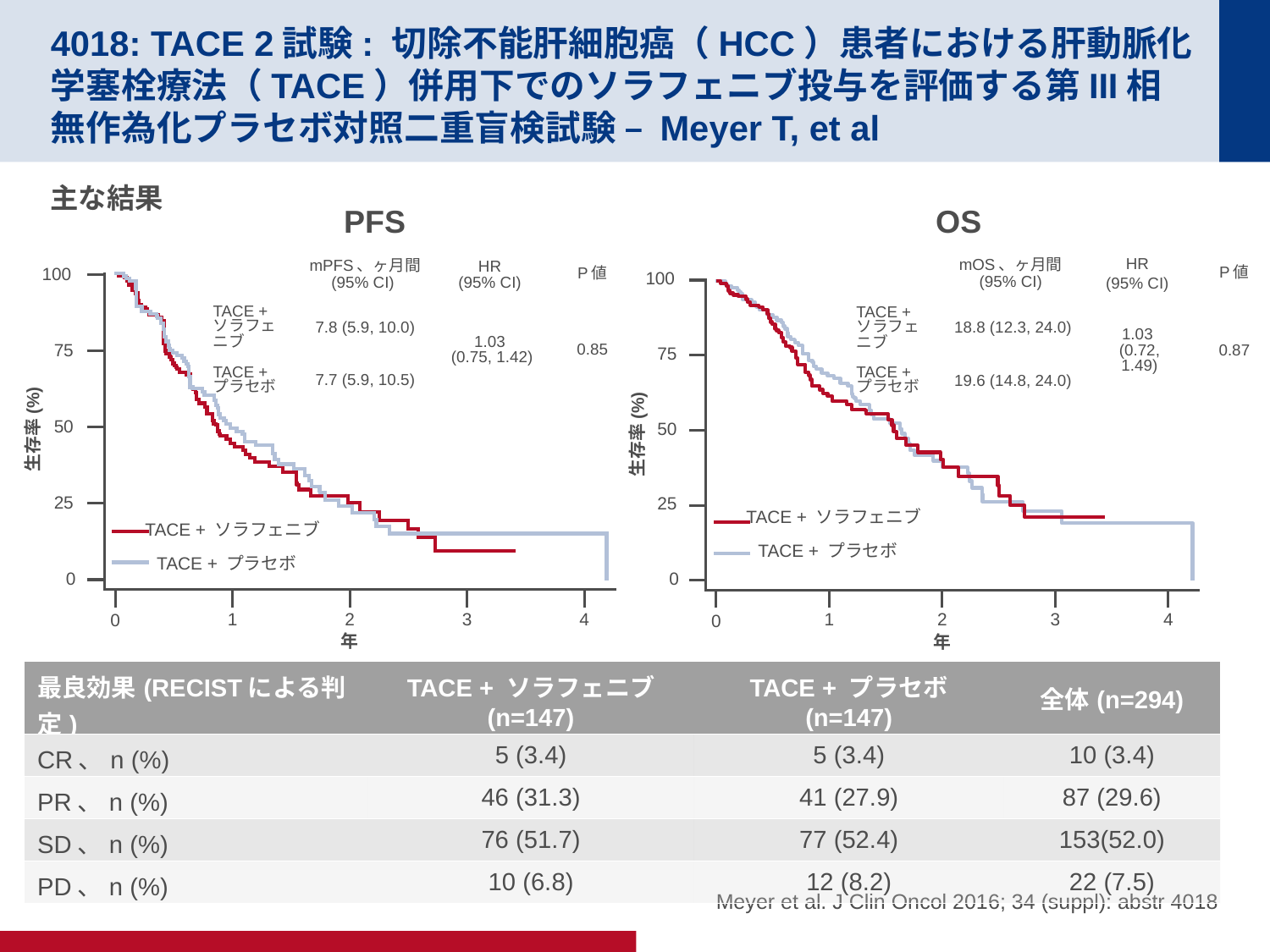

# 4018: TACE 2試験: 切除不能肝細胞癌（HCC）患者における肝動脈化学塞栓療法（TACE）併用下でのソラフェニブ投与を評価する第III相無作為化プラセボ対照二重盲検試験 – Meyer T, et al
主な結果

PFS
OS
|  | mOS、ヶ月間(95% CI) | HR (95% CI) | P値 |
| --- | --- | --- | --- |
| TACE + ソラフェニブ | 18.8 (12.3, 24.0) | 1.03 (0.72, 1.49) | 0.87 |
| TACE + プラセボ | 19.6 (14.8, 24.0) |  |  |
|  | mPFS、ヶ月間 (95% CI) | HR (95% CI) | P値 |
| --- | --- | --- | --- |
| TACE + ソラフェニブ | 7.8 (5.9, 10.0) | 1.03 (0.75, 1.42) | 0.85 |
| TACE + プラセボ | 7.7 (5.9, 10.5) |  |  |
100

75
生存率(%)
50
25
TACE + ソラフェニブ
TACE + プラセボ
0
1
2
3
4
0
年
100

75
生存率(%)
50
25
TACE + ソラフェニブ
TACE + プラセボ
0
1
2
3
4
0
年
| 最良効果(RECISTによる判定) | TACE + ソラフェニブ (n=147) | TACE + プラセボ (n=147) | 全体(n=294) |
| --- | --- | --- | --- |
| CR、n (%) | 5 (3.4) | 5 (3.4) | 10 (3.4) |
| PR、n (%) | 46 (31.3) | 41 (27.9) | 87 (29.6) |
| SD、n (%) | 76 (51.7) | 77 (52.4) | 153(52.0) |
| PD、n (%) | 10 (6.8) | 12 (8.2) | 22 (7.5) |
 Meyer et al. J Clin Oncol 2016; 34 (suppl): abstr 4018